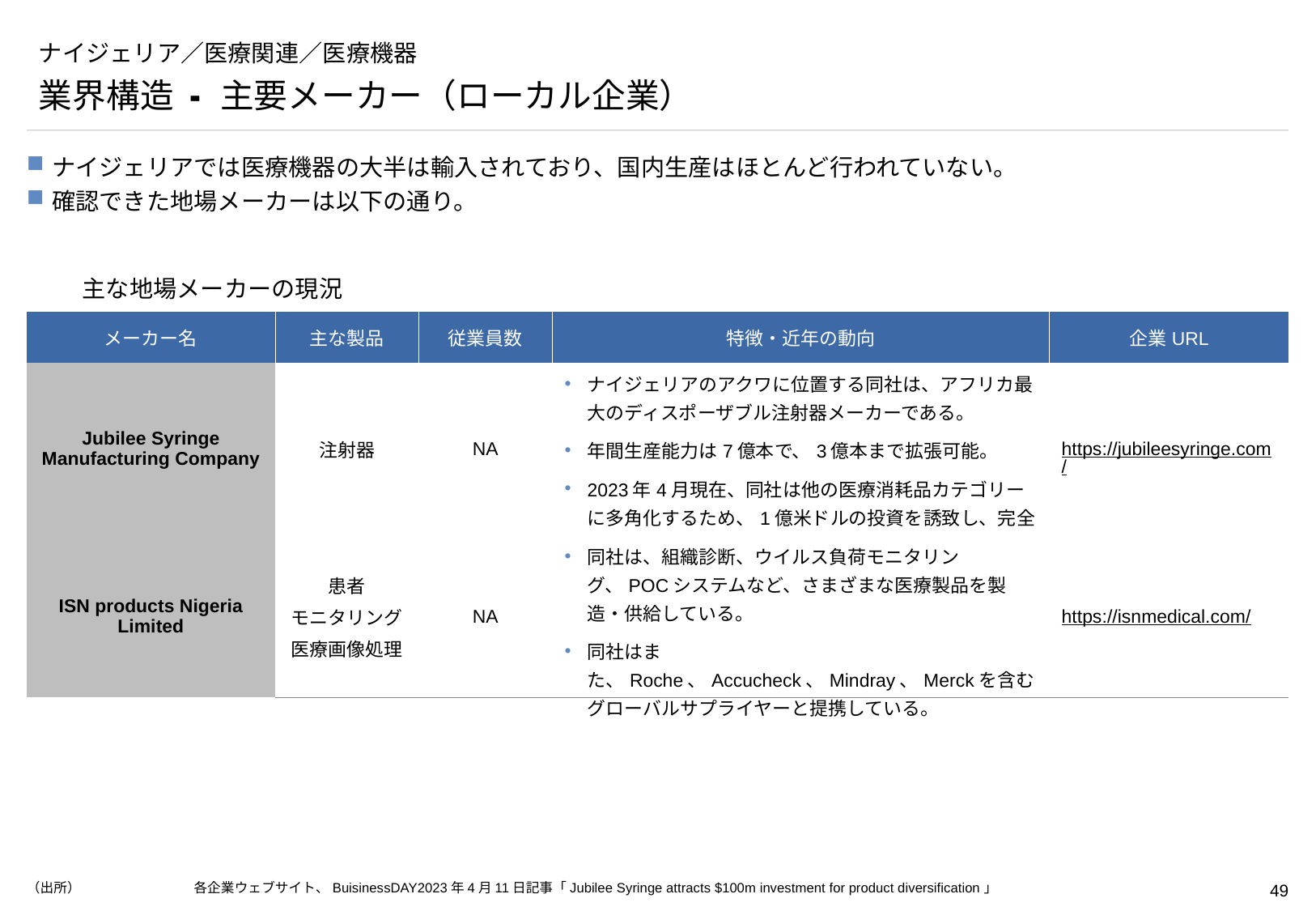

# ナイジェリア／医療関連／医療機器
業界構造 - 主要メーカー（ローカル企業）
ナイジェリアでは医療機器の大半は輸入されており、国内生産はほとんど行われていない。
確認できた地場メーカーは以下の通り。
主な地場メーカーの現況
| メーカー名 | 主な製品 | 従業員数 | 特徴・近年の動向 | 企業URL |
| --- | --- | --- | --- | --- |
| Jubilee Syringe Manufacturing Company | 注射器 | NA | ナイジェリアのアクワに位置する同社は、アフリカ最大のディスポーザブル注射器メーカーである。 年間生産能力は7億本で、3億本まで拡張可能。 2023年4月現在、同社は他の医療消耗品カテゴリーに多角化するため、1億米ドルの投資を誘致し、完全な医療製品製造企業を目指している。 | https://jubileesyringe.com/ |
| ISN products Nigeria Limited | 患者 モニタリング 医療画像処理 | NA | 同社は、組織診断、ウイルス負荷モニタリング、POCシステムなど、さまざまな医療製品を製造・供給している。 同社はまた、Roche、Accucheck、Mindray、Merckを含むグローバルサプライヤーと提携している。 | https://isnmedical.com/ |

（出所）	各企業ウェブサイト、BuisinessDAY2023年4月11日記事「Jubilee Syringe attracts $100m investment for product diversification」